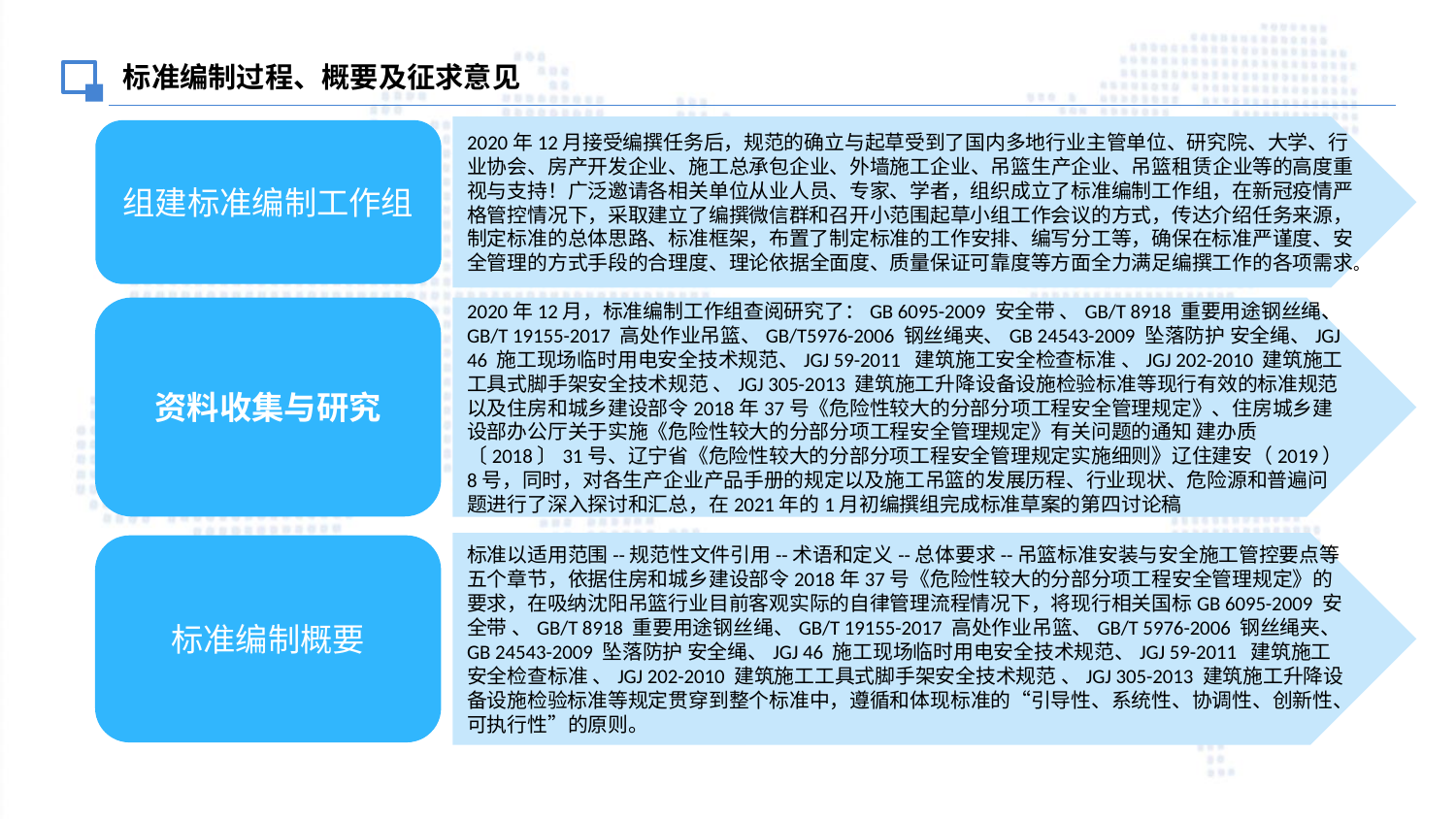

标准编制过程、概要及征求意见
2020年12月接受编撰任务后，规范的确立与起草受到了国内多地行业主管单位、研究院、大学、行业协会、房产开发企业、施工总承包企业、外墙施工企业、吊篮生产企业、吊篮租赁企业等的高度重视与支持！广泛邀请各相关单位从业人员、专家、学者，组织成立了标准编制工作组，在新冠疫情严格管控情况下，采取建立了编撰微信群和召开小范围起草小组工作会议的方式，传达介绍任务来源，制定标准的总体思路、标准框架，布置了制定标准的工作安排、编写分工等，确保在标准严谨度、安全管理的方式手段的合理度、理论依据全面度、质量保证可靠度等方面全力满足编撰工作的各项需求。
组建标准编制工作组

资料收集与研究

2020年12月，标准编制工作组查阅研究了：GB 6095-2009 安全带 、GB/T 8918 重要用途钢丝绳、GB/T 19155-2017 高处作业吊篮、GB/T5976-2006 钢丝绳夹、GB 24543-2009 坠落防护 安全绳、JGJ 46 施工现场临时用电安全技术规范、JGJ 59-2011  建筑施工安全检查标准 、JGJ 202-2010 建筑施工工具式脚手架安全技术规范 、JGJ 305-2013 建筑施工升降设备设施检验标准等现行有效的标准规范以及住房和城乡建设部令2018年37号《危险性较大的分部分项工程安全管理规定》、住房城乡建设部办公厅关于实施《危险性较大的分部分项工程安全管理规定》有关问题的通知 建办质〔2018〕31号、辽宁省《危险性较大的分部分项工程安全管理规定实施细则》辽住建安（2019）8号，同时，对各生产企业产品手册的规定以及施工吊篮的发展历程、行业现状、危险源和普遍问题进行了深入探讨和汇总，在2021年的1月初编撰组完成标准草案的第四讨论稿
标准以适用范围--规范性文件引用--术语和定义--总体要求--吊篮标准安装与安全施工管控要点等五个章节，依据住房和城乡建设部令2018年37号《危险性较大的分部分项工程安全管理规定》的要求，在吸纳沈阳吊篮行业目前客观实际的自律管理流程情况下，将现行相关国标GB 6095-2009 安全带 、GB/T 8918 重要用途钢丝绳、GB/T 19155-2017 高处作业吊篮、GB/T 5976-2006 钢丝绳夹、GB 24543-2009 坠落防护 安全绳、JGJ 46 施工现场临时用电安全技术规范、JGJ 59-2011  建筑施工安全检查标准 、JGJ 202-2010 建筑施工工具式脚手架安全技术规范 、JGJ 305-2013 建筑施工升降设备设施检验标准等规定贯穿到整个标准中，遵循和体现标准的“引导性、系统性、协调性、创新性、可执行性”的原则。
标准编制概要